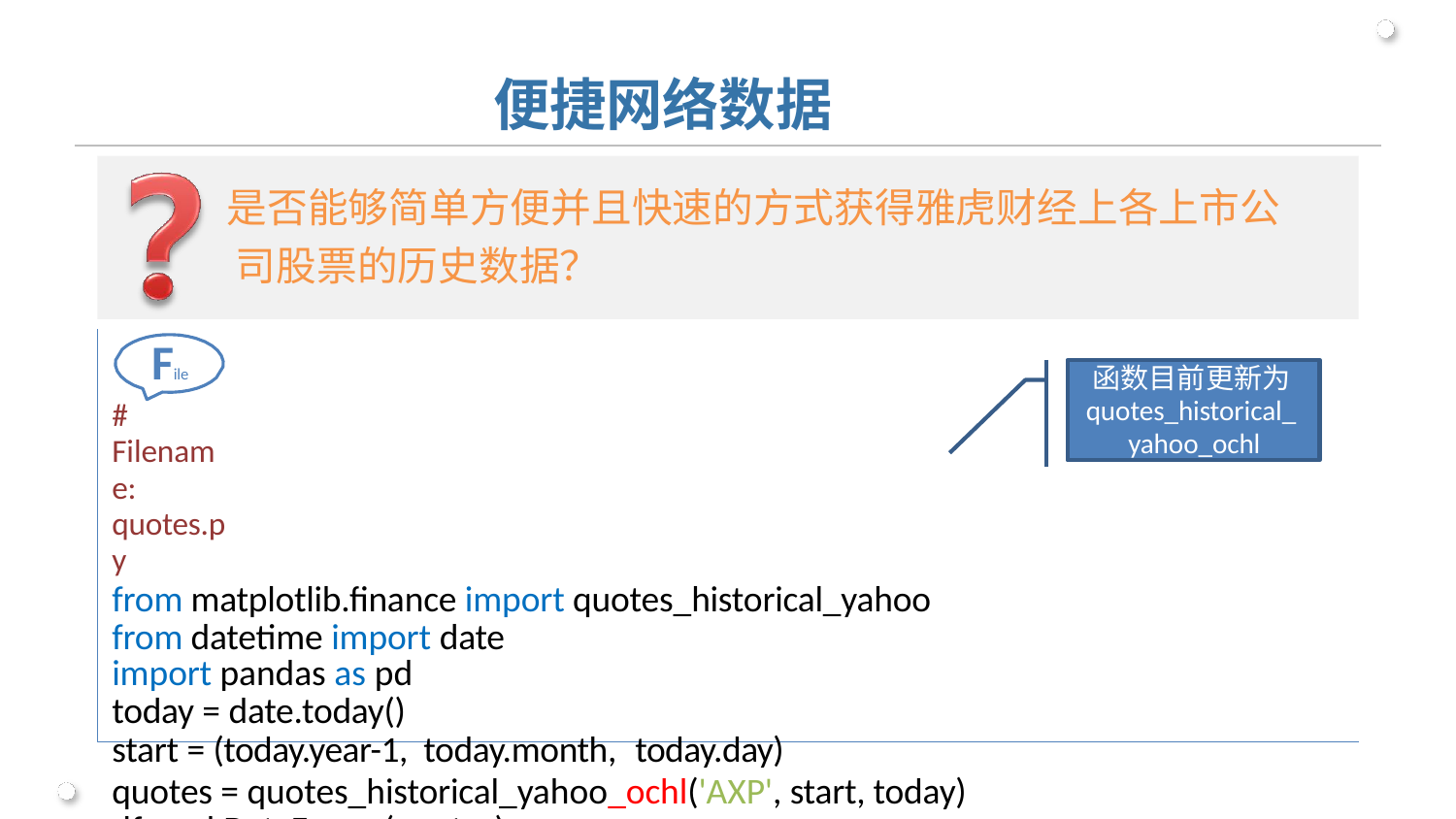

# 便捷网络数据

是否能够简单方便并且快速的方式获得雅虎财经上各上市公  司股票的历史数据？

File
# Filename: quotes.py
from matplotlib.finance import quotes_historical_yahoo  from datetime import date
import pandas as pd
today = date.today()
start = (today.year-1,  today.month,  today.day)
quotes = quotes_historical_yahoo_ochl('AXP', start, today)  df = pd.DataFrame(quotes)
print df

函数目前更新为  quotes_historical_  yahoo_ochl